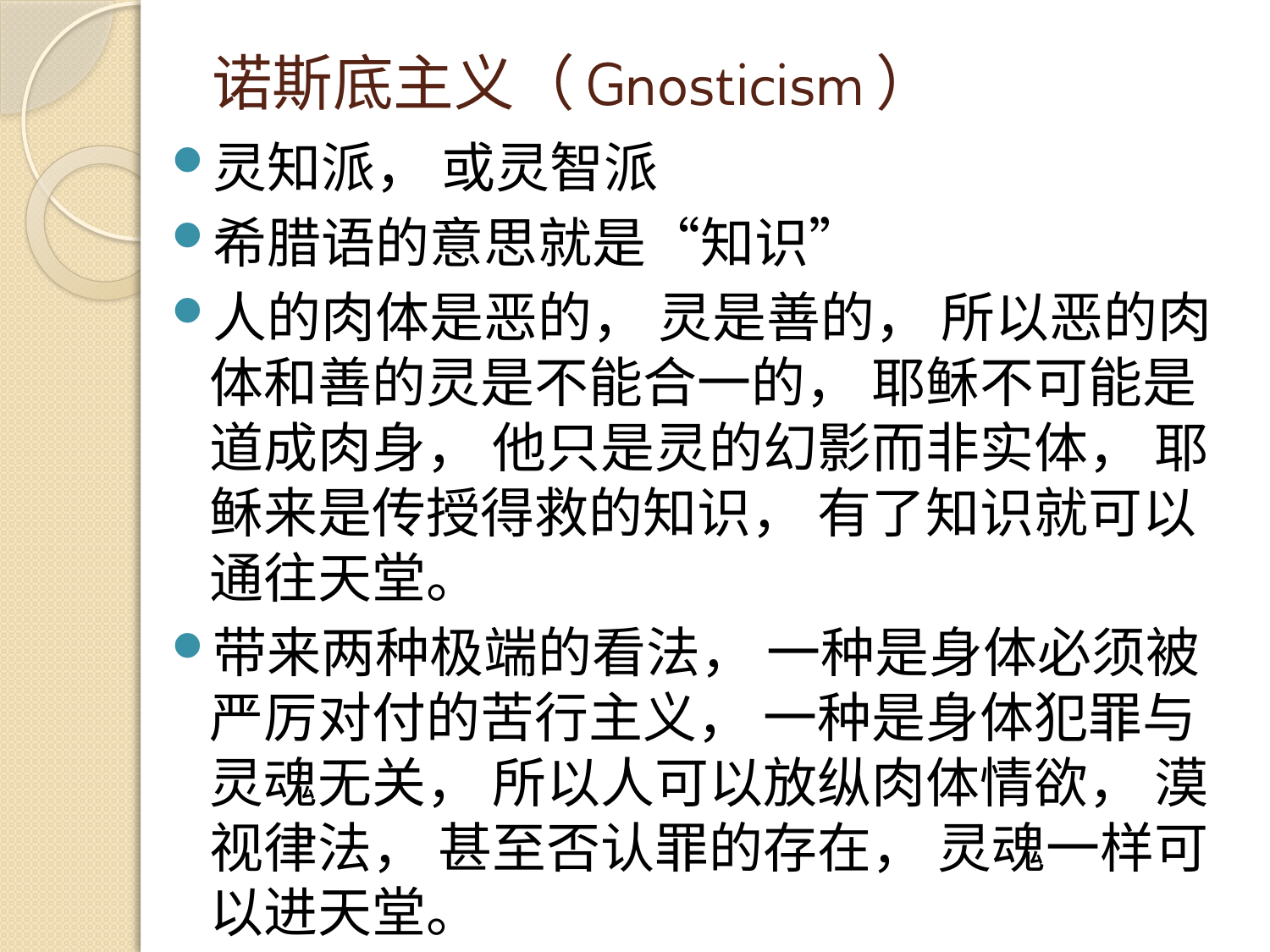

# 诺斯底主义（Gnosticism）
灵知派， 或灵智派
希腊语的意思就是“知识”
人的肉体是恶的， 灵是善的， 所以恶的肉体和善的灵是不能合一的， 耶稣不可能是道成肉身， 他只是灵的幻影而非实体， 耶稣来是传授得救的知识， 有了知识就可以通往天堂。
带来两种极端的看法， 一种是身体必须被严厉对付的苦行主义， 一种是身体犯罪与灵魂无关， 所以人可以放纵肉体情欲， 漠视律法， 甚至否认罪的存在， 灵魂一样可以进天堂。